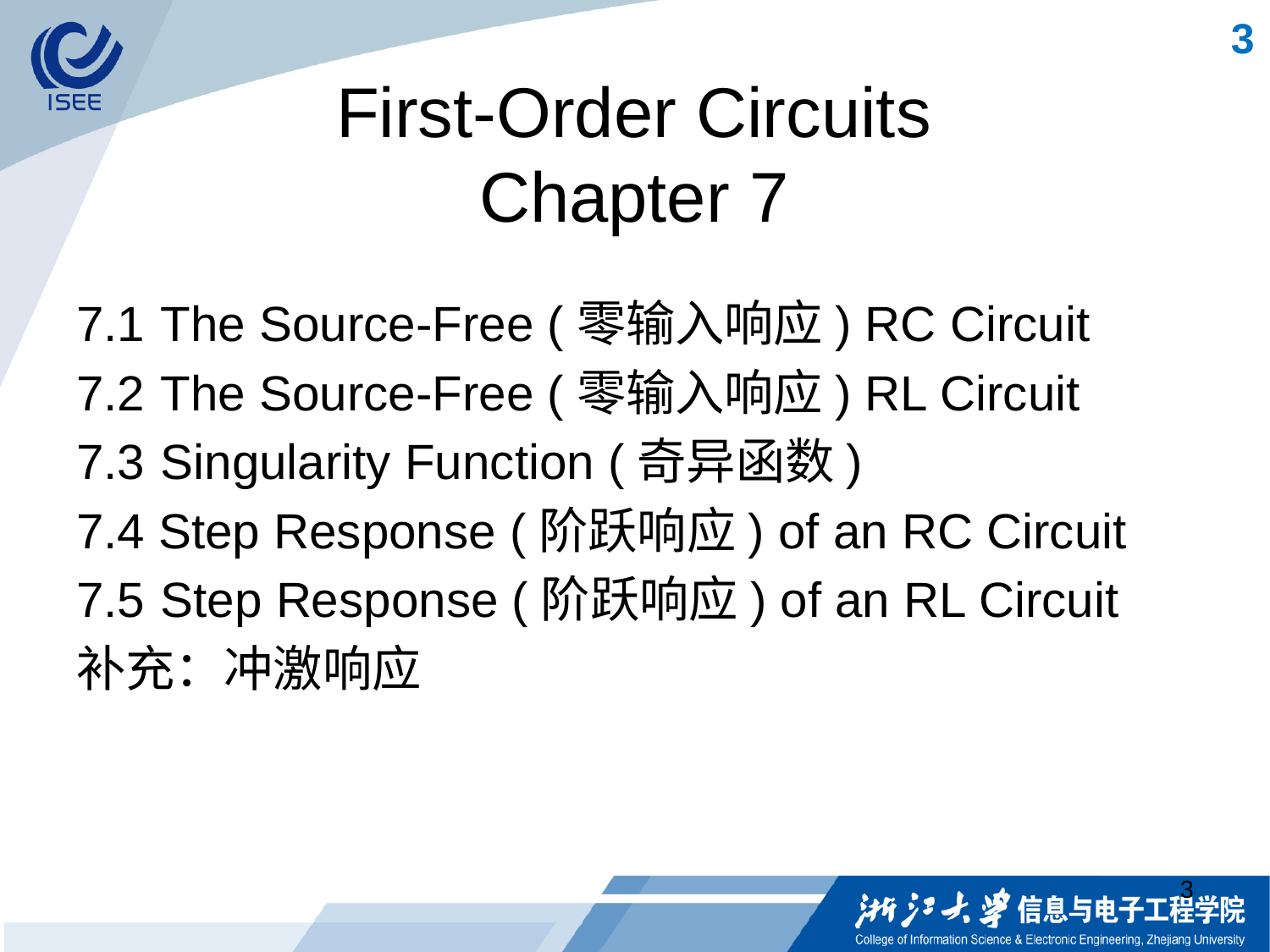

3
# First-Order Circuits Chapter 7
7.1	The Source-Free (零输入响应) RC Circuit
7.2	The Source-Free (零输入响应) RL Circuit
7.3	Singularity Function (奇异函数)
7.4 Step Response (阶跃响应) of an RC Circuit
7.5	Step Response (阶跃响应) of an RL Circuit
补充：冲激响应
3